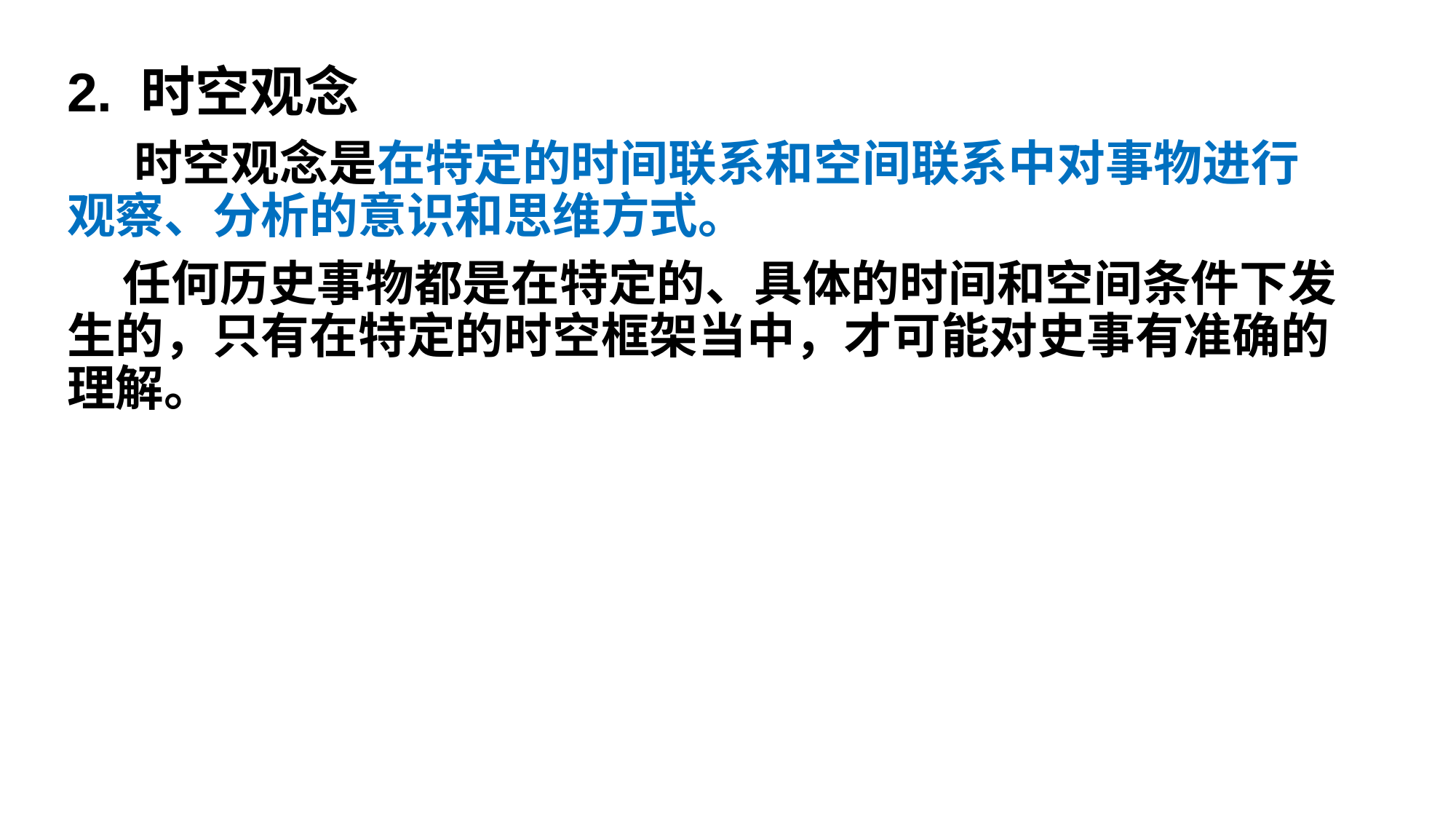

2. 时空观念
     时空观念是在特定的时间联系和空间联系中对事物进行观察、分析的意识和思维方式。
    任何历史事物都是在特定的、具体的时间和空间条件下发生的，只有在特定的时空框架当中，才可能对史事有准确的理解。